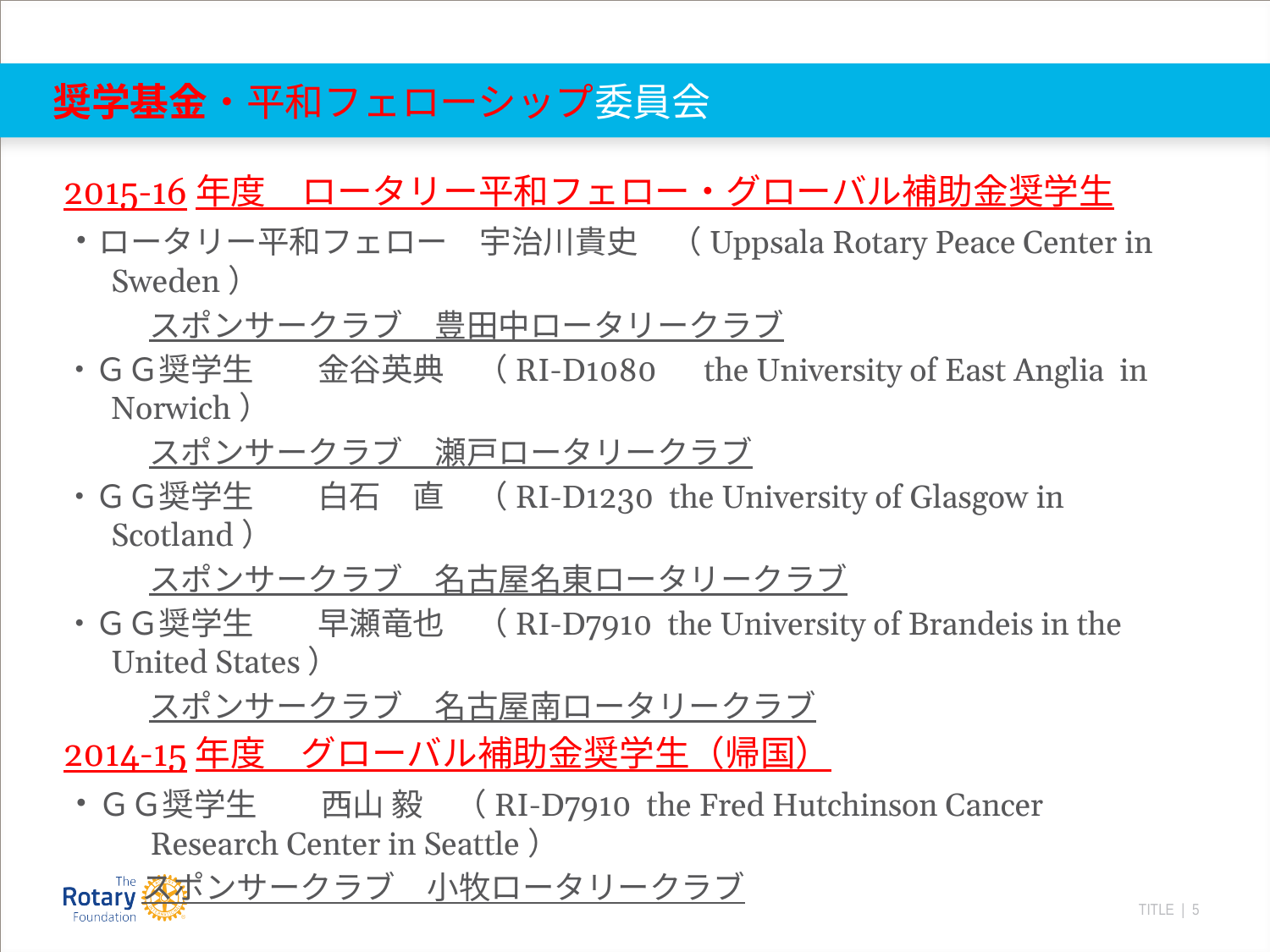

# 奨学基金・平和フェローシップ委員会
2015-16年度　ロータリー平和フェロー・グローバル補助金奨学生
・ロータリー平和フェロー　宇治川貴史　（Uppsala Rotary Peace Center in Sweden）
 　　 スポンサークラブ　豊田中ロータリークラブ
・ＧＧ奨学生　　金谷英典　（RI-D1080　the University of East Anglia  in Norwich）
 　　 スポンサークラブ　瀬戸ロータリークラブ
・ＧＧ奨学生　　白石　直　（RI-D1230  the University of Glasgow in Scotland）
 　　 スポンサークラブ　名古屋名東ロータリークラブ
・ＧＧ奨学生　　早瀬竜也　（RI-D7910  the University of Brandeis in the United States）
 　　 スポンサークラブ　名古屋南ロータリークラブ
2014-15年度　グローバル補助金奨学生（帰国）
・ＧＧ奨学生　　西山 毅　（RI-D7910  the Fred Hutchinson Cancer        　　　Research Center in Seattle）
 　　スポンサークラブ　小牧ロータリークラブ